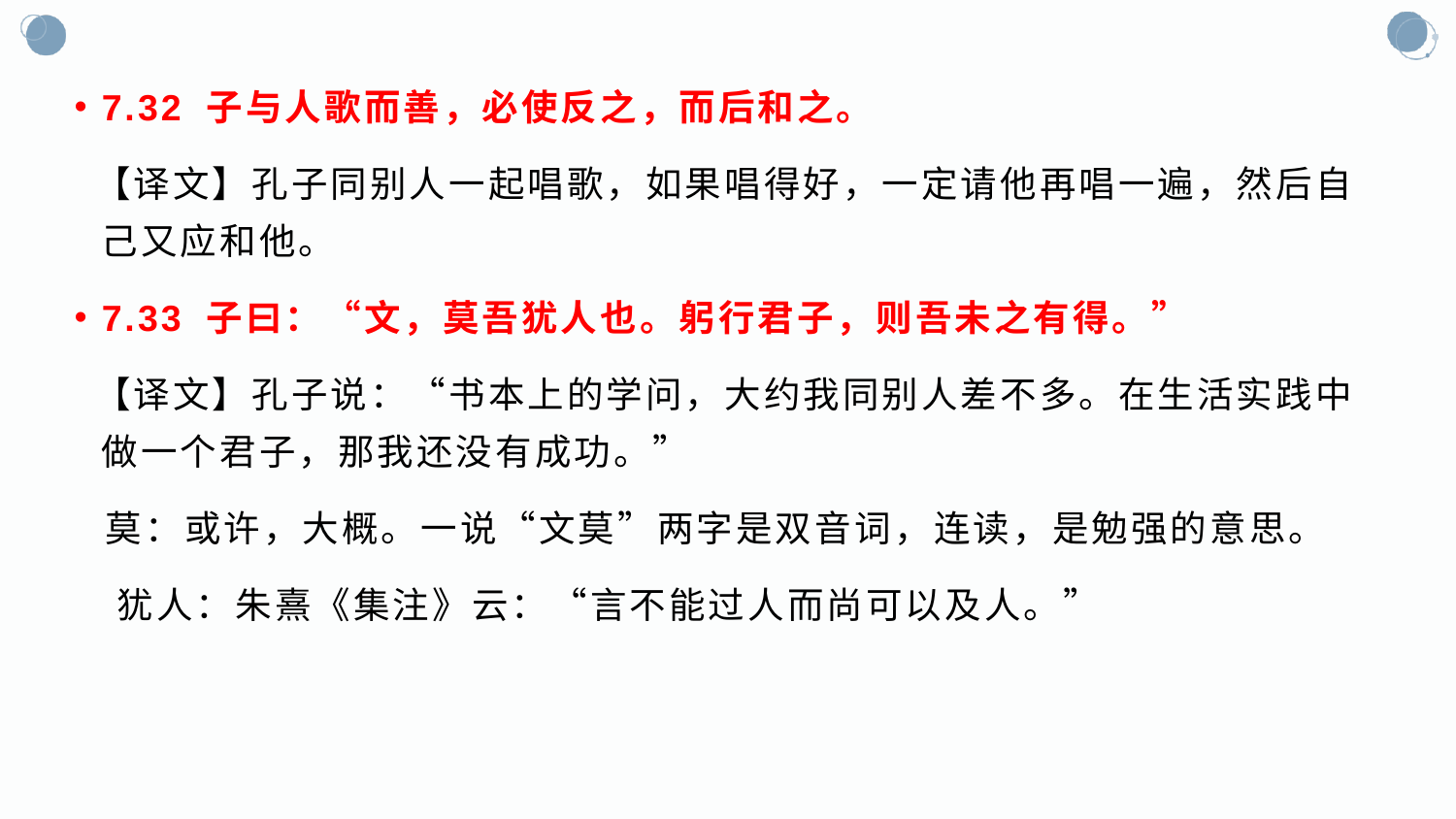

7.32 子与人歌而善，必使反之，而后和之。
 【译文】孔子同别人一起唱歌，如果唱得好，一定请他再唱一遍，然后自己又应和他。
7.33 子曰：“文，莫吾犹人也。躬行君子，则吾未之有得。”
 【译文】孔子说：“书本上的学问，大约我同别人差不多。在生活实践中做一个君子，那我还没有成功。”
  莫：或许，大概。一说“文莫”两字是双音词，连读，是勉强的意思。
   犹人：朱熹《集注》云：“言不能过人而尚可以及人。”